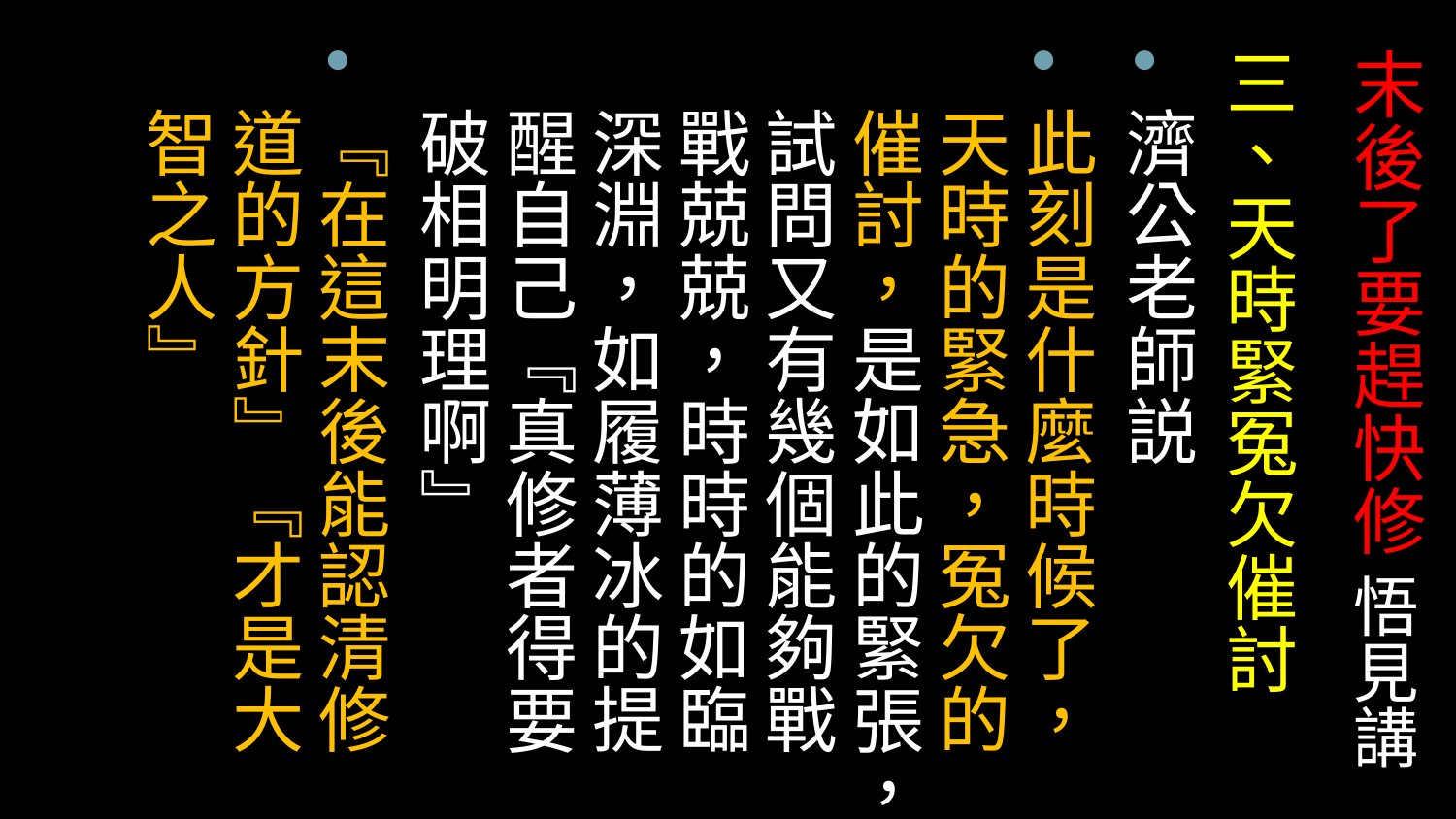

# 末後了要趕快修 悟見講
三、天時緊冤欠催討
濟公老師説
此刻是什麼時候了，天時的緊急，冤欠的催討，是如此的緊張，試問又有幾個能夠戰戰兢兢，時時的如臨深淵，如履薄冰的提醒自己『真修者得要破相明理啊』
『在這末後能認清修道的方針』『才是大智之人』